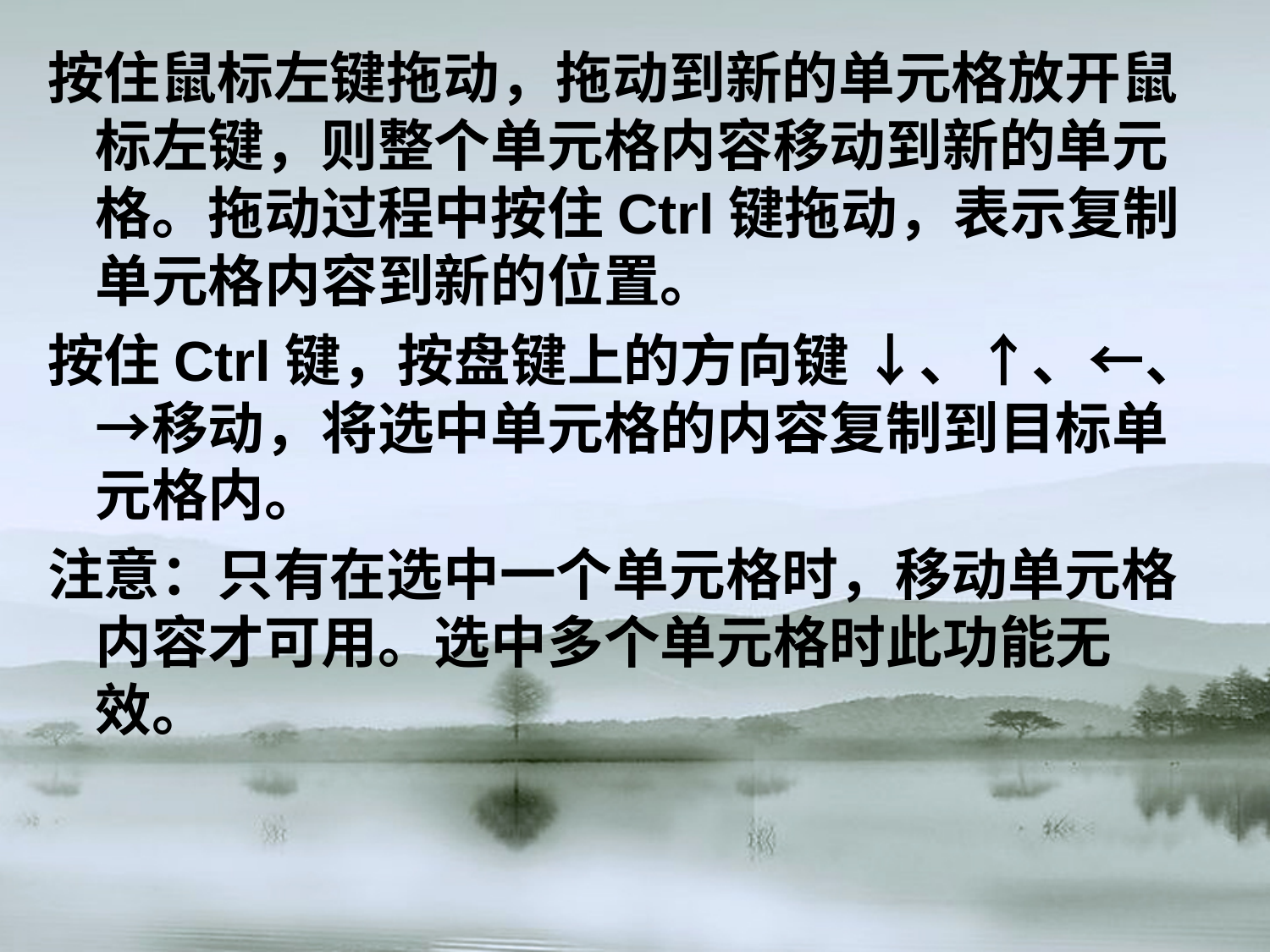

按住鼠标左键拖动，拖动到新的单元格放开鼠标左键，则整个单元格内容移动到新的单元格。拖动过程中按住Ctrl键拖动，表示复制单元格内容到新的位置。
按住Ctrl键，按盘键上的方向键 ↓、↑、←、→移动，将选中单元格的内容复制到目标单元格内。
注意：只有在选中一个单元格时，移动单元格内容才可用。选中多个单元格时此功能无效。